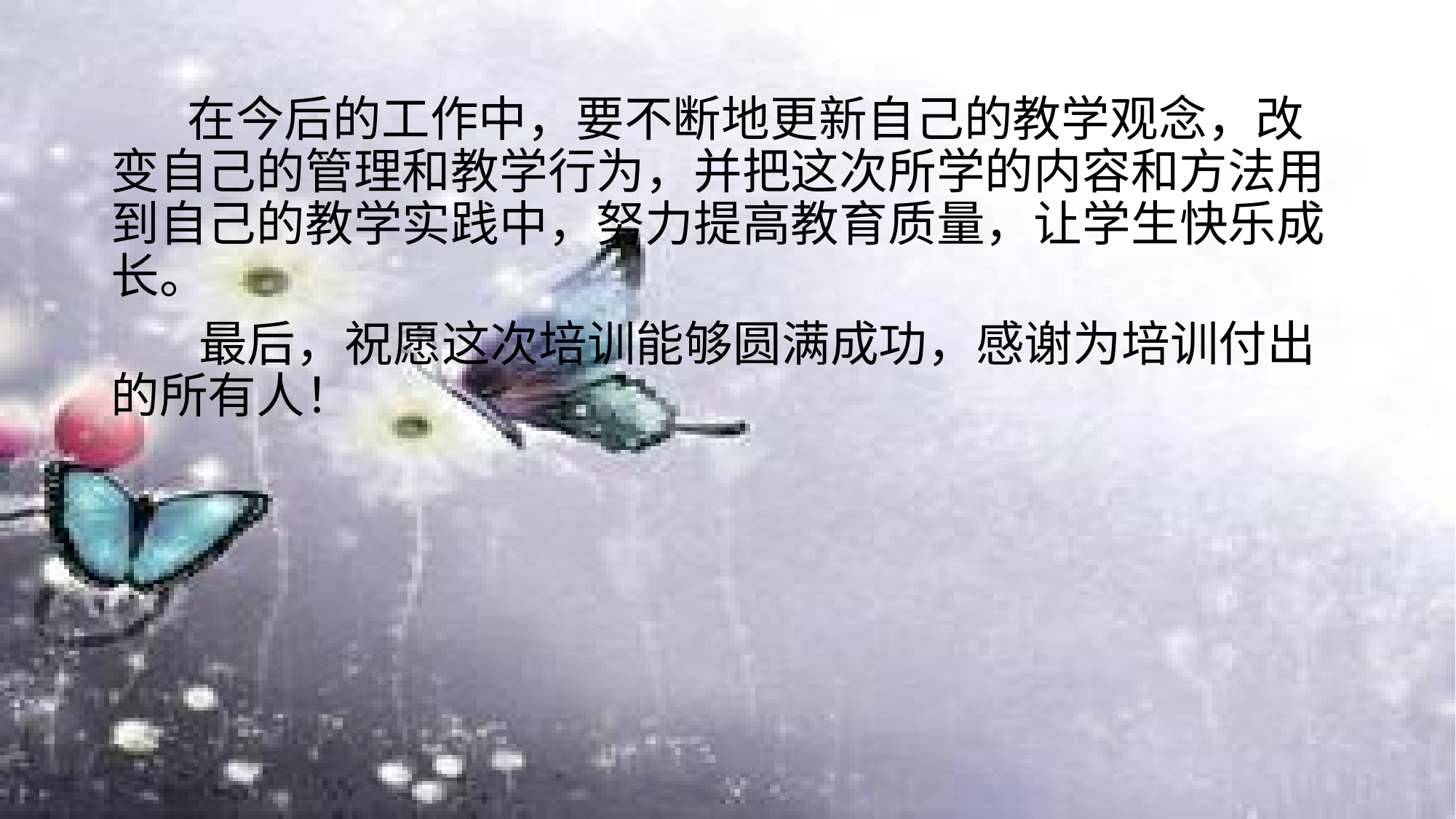

在今后的工作中，要不断地更新自己的教学观念，改变自己的管理和教学行为，并把这次所学的内容和方法用到自己的教学实践中，努力提高教育质量，让学生快乐成长。
       最后，祝愿这次培训能够圆满成功，感谢为培训付出的所有人！